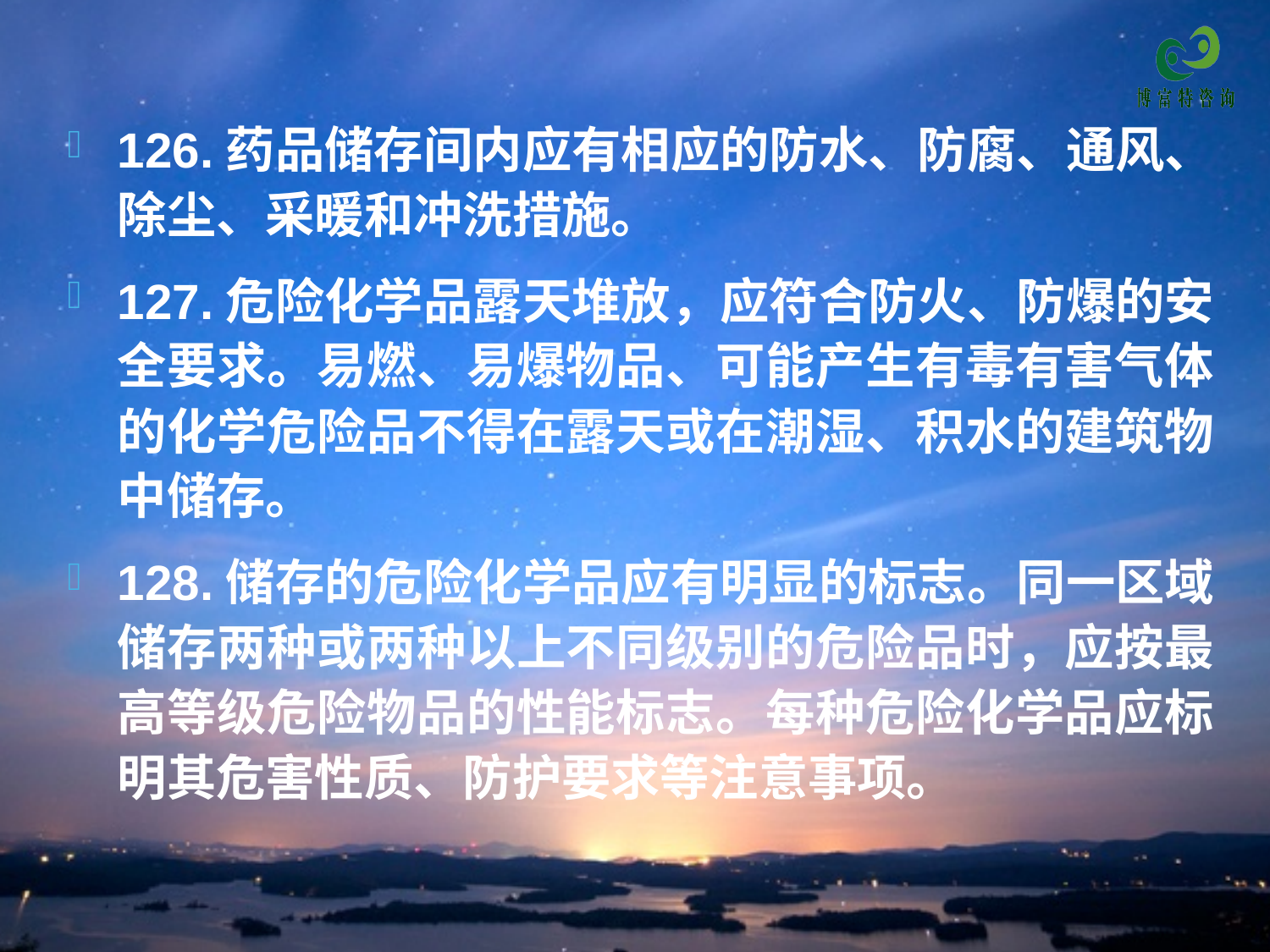

126.药品储存间内应有相应的防水、防腐、通风、除尘、采暖和冲洗措施。
127.危险化学品露天堆放，应符合防火、防爆的安全要求。易燃、易爆物品、可能产生有毒有害气体的化学危险品不得在露天或在潮湿、积水的建筑物中储存。
128.储存的危险化学品应有明显的标志。同一区域储存两种或两种以上不同级别的危险品时，应按最高等级危险物品的性能标志。每种危险化学品应标明其危害性质、防护要求等注意事项。